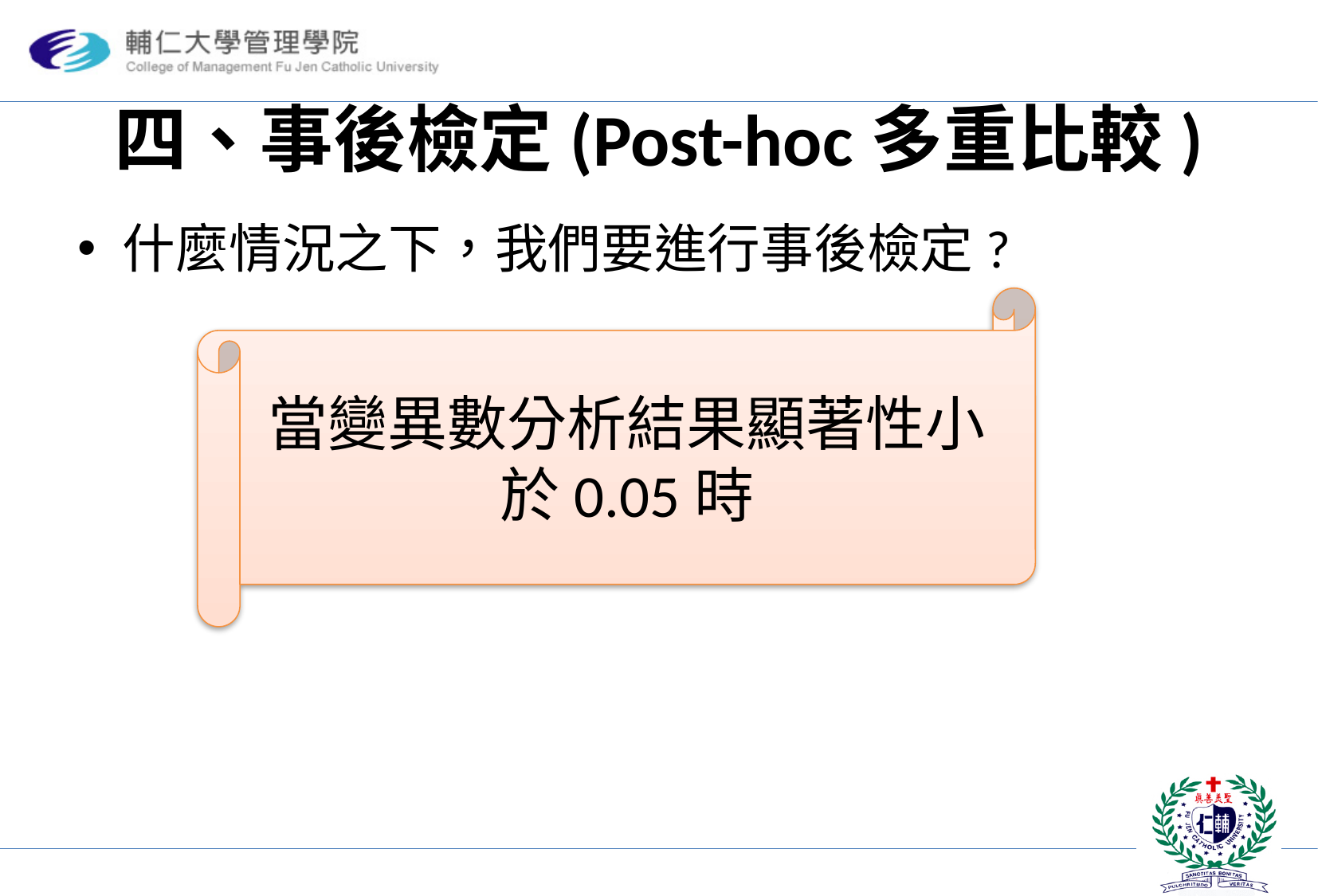

# 四、事後檢定(Post-hoc多重比較)
什麼情況之下，我們要進行事後檢定?
當變異數分析結果顯著性小於0.05時